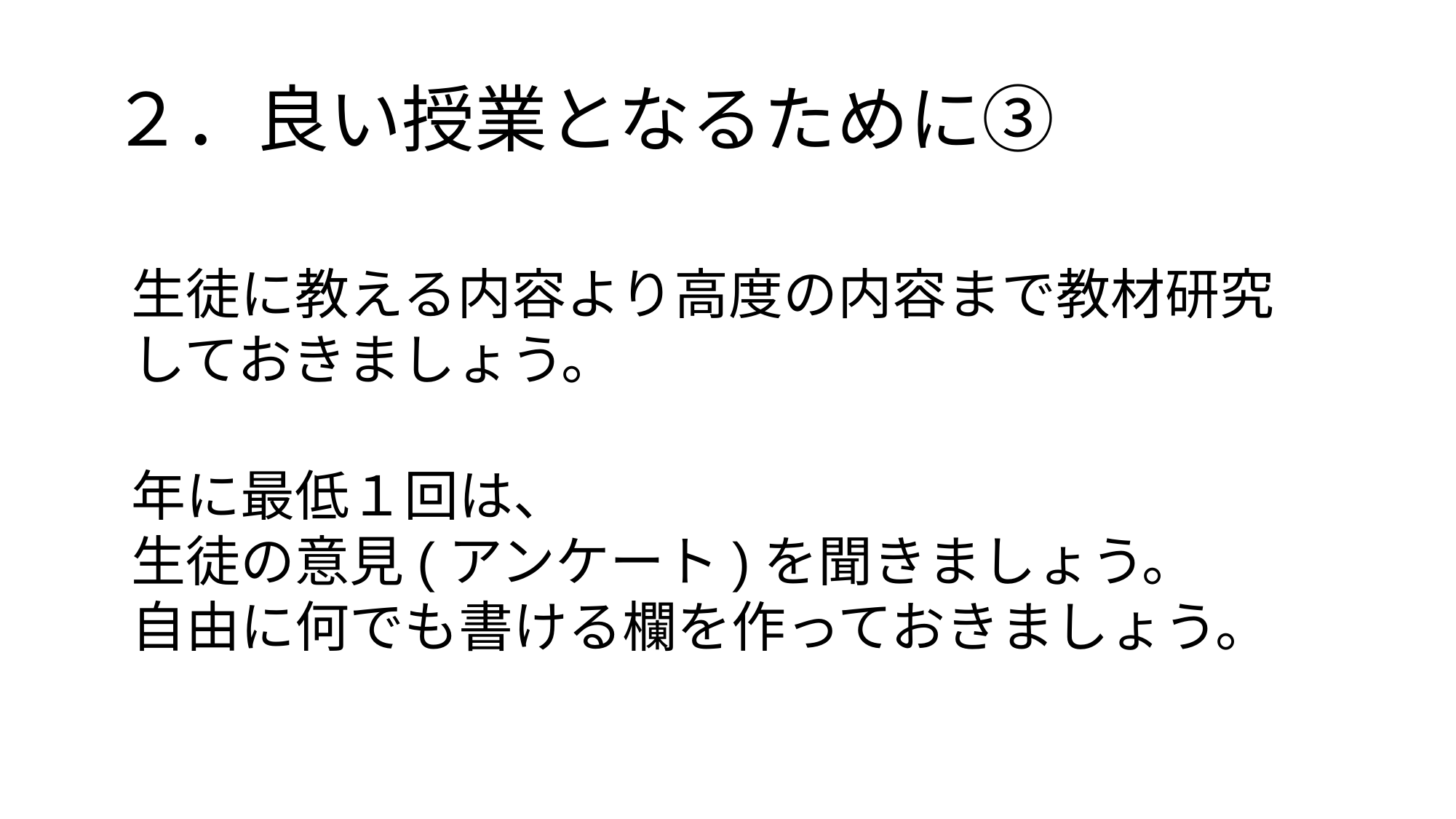

# ２．良い授業となるために③
生徒に教える内容より高度の内容まで教材研究しておきましょう。
年に最低１回は、
生徒の意見(アンケート)を聞きましょう。
自由に何でも書ける欄を作っておきましょう。